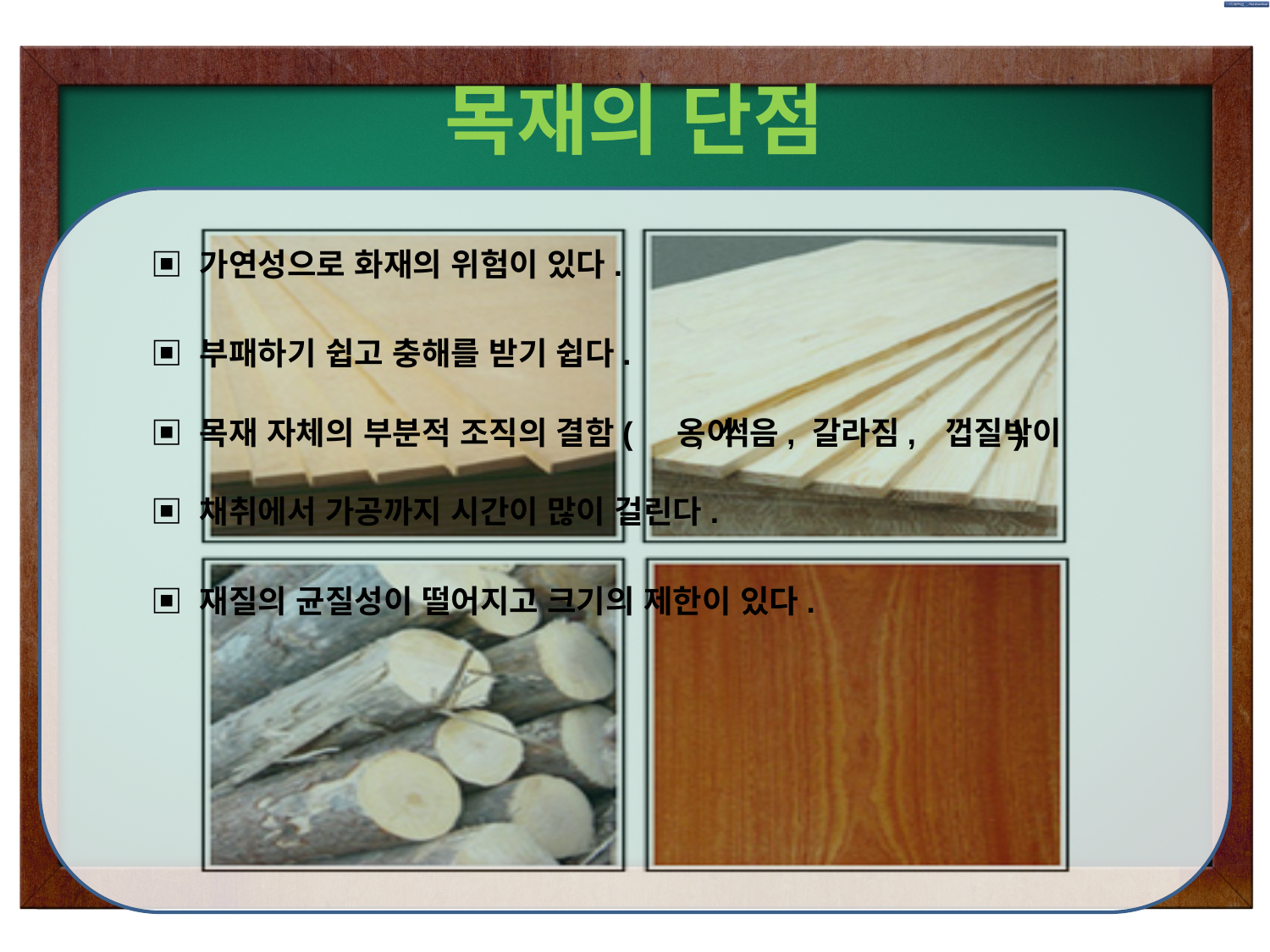

# 목재의 단점

▣ 가연성으로 화재의 위험이 있다.
▣ 부패하기 쉽고 충해를 받기 쉽다.
▣ 목재 자체의 부분적 조직의 결함(       , 썩음, 갈라짐,           )
옹이
껍질박이
▣ 채취에서 가공까지 시간이 많이 걸린다.
▣ 재질의 균질성이 떨어지고 크기의 제한이 있다.